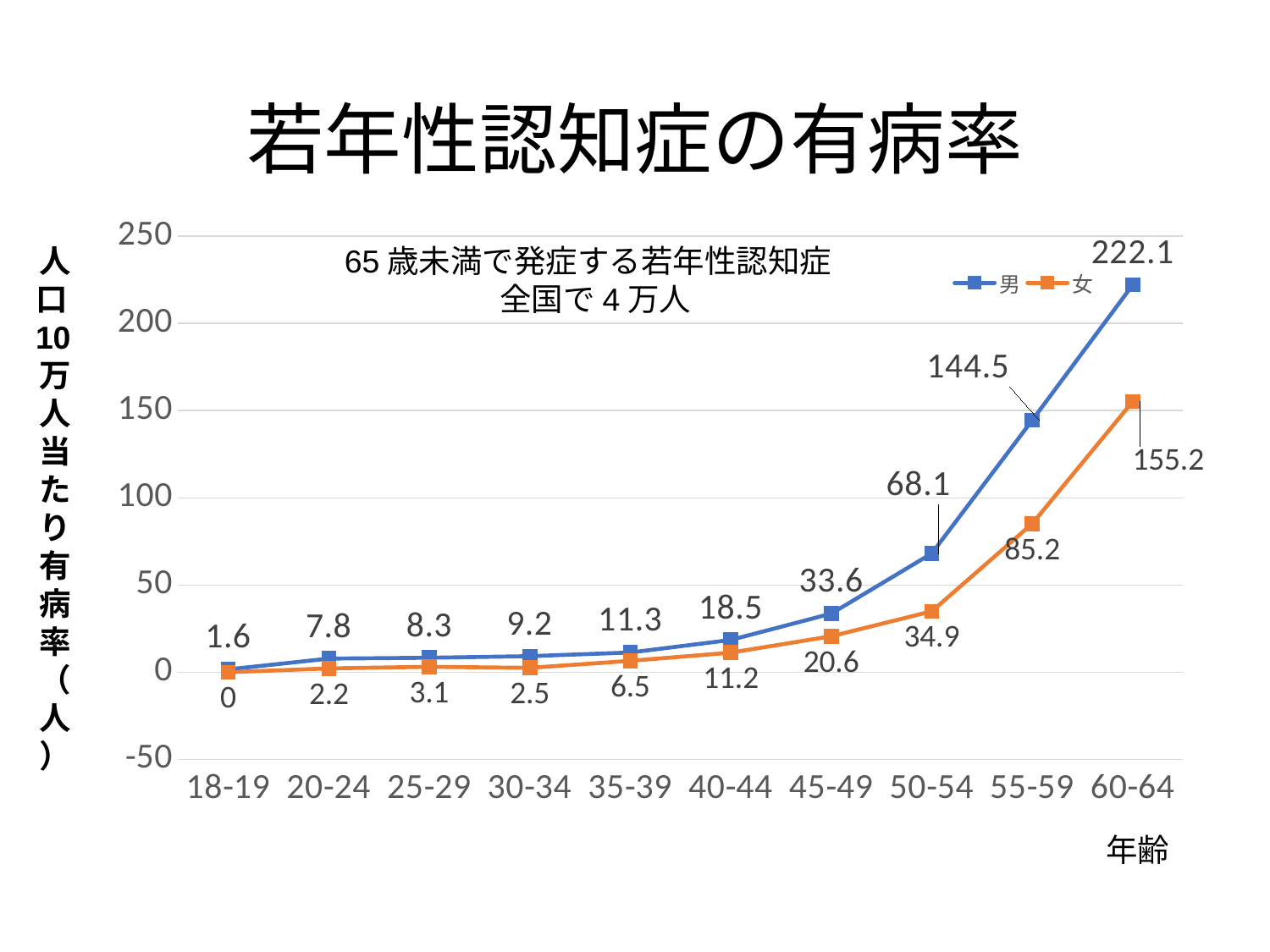

# 若年性認知症の有病率

### Chart

| Category | 男 | 女 |
|---|---|---|
| 18-19 | 1.6 | 0.0 |
| 20-24 | 7.8 | 2.2 |
| 25-29 | 8.3 | 3.1 |
| 30-34 | 9.2 | 2.5 |
| 35-39 | 11.3 | 6.5 |
| 40-44 | 18.5 | 11.2 |
| 45-49 | 33.6 | 20.6 |
| 50-54 | 68.1 | 34.9 |
| 55-59 | 144.5 | 85.2 |
| 60-64 | 222.1 | 155.2 |
人口10万人当たり有病率（人）
65歳未満で発症する若年性認知症
 全国で4万人
年齢